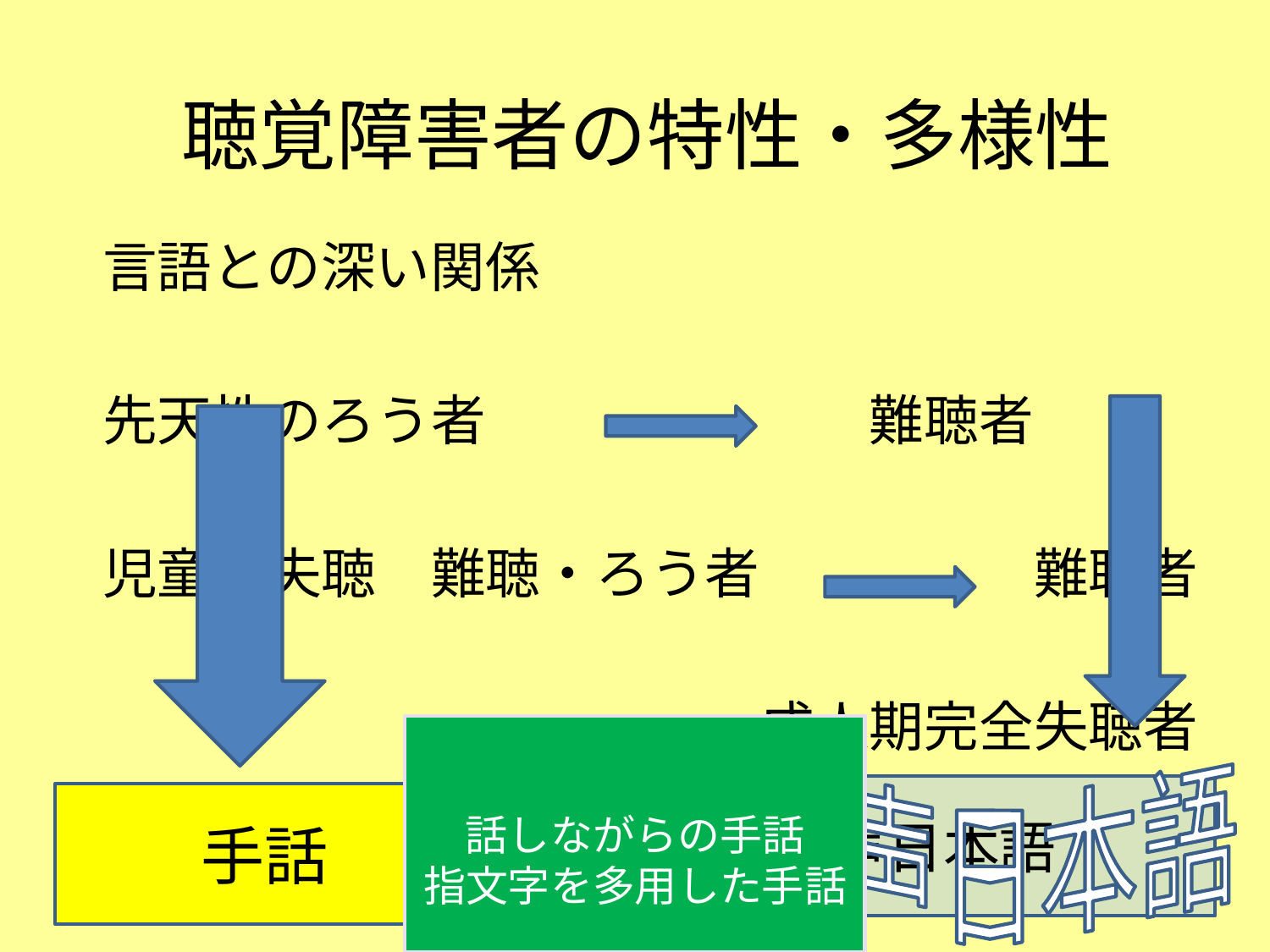

# 聴覚障害者の特性・多様性
　言語との深い関係

　先天性のろう者　　　　　　　難聴者

　児童期失聴　難聴・ろう者　　　　　難聴者

　　　　　　　　　　　　　成人期完全失聴者

話しながらの手話
指文字を多用した手話
音声日本語
音声日本語
手話